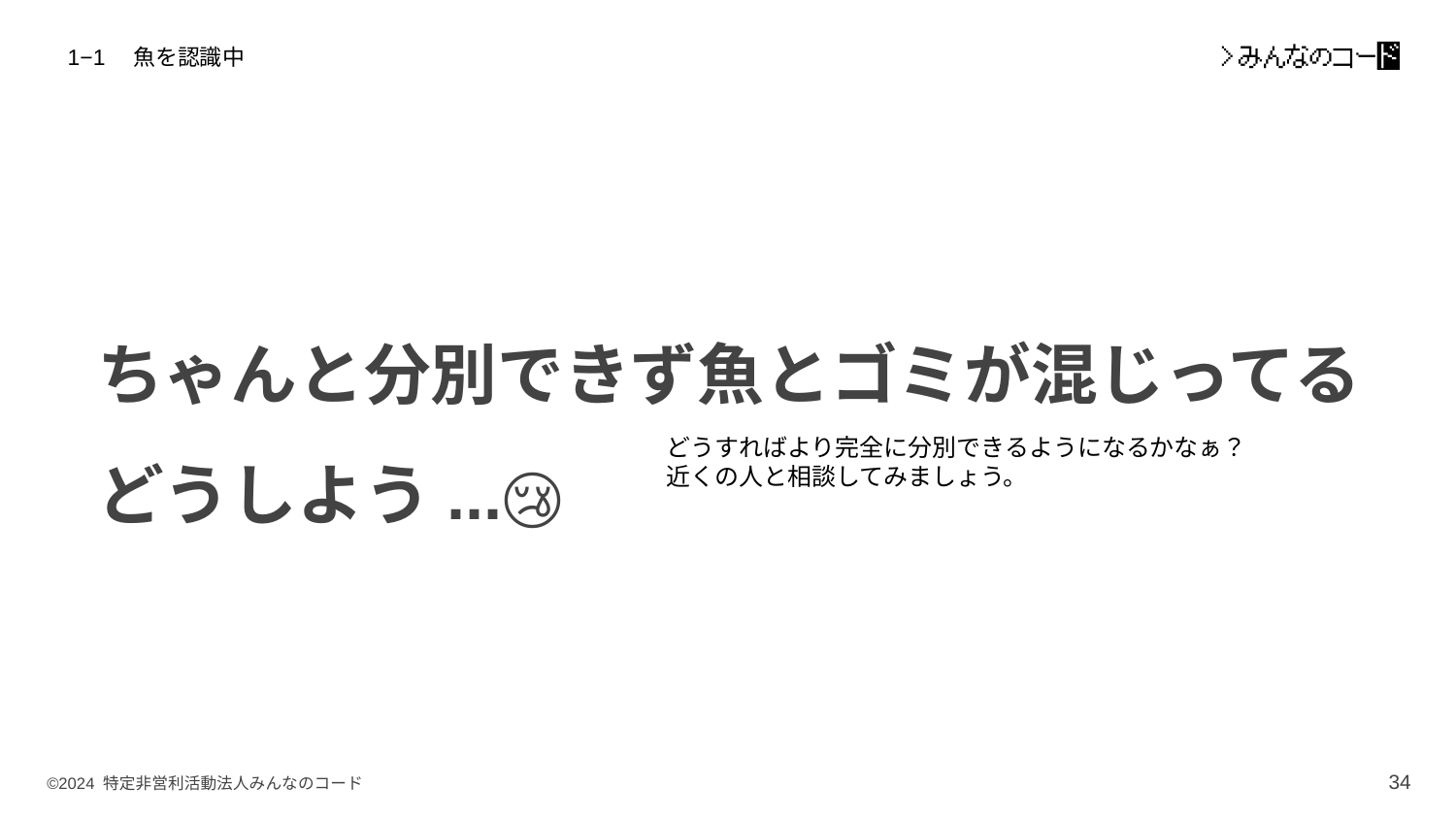

1−1　魚を認識中
# ちゃんと分別できず魚とゴミが混じってる
どうしよう...😢
どうすればより完全に分別できるようになるかなぁ？
近くの人と相談してみましょう。